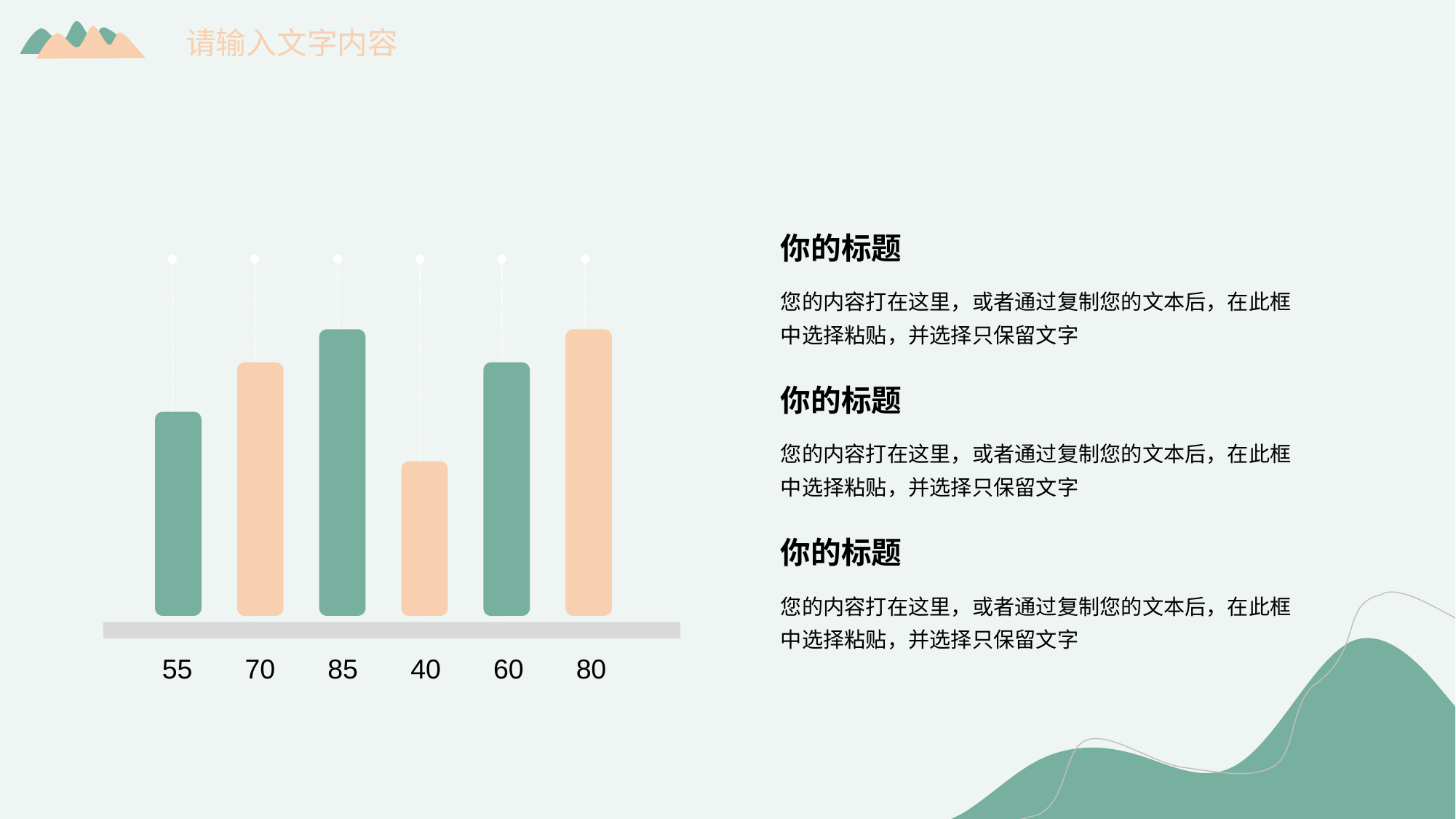

请输入文字内容

你的标题
您的内容打在这里，或者通过复制您的文本后，在此框中选择粘贴，并选择只保留文字
你的标题
您的内容打在这里，或者通过复制您的文本后，在此框中选择粘贴，并选择只保留文字
你的标题
您的内容打在这里，或者通过复制您的文本后，在此框中选择粘贴，并选择只保留文字

55
70
85
40
60
80